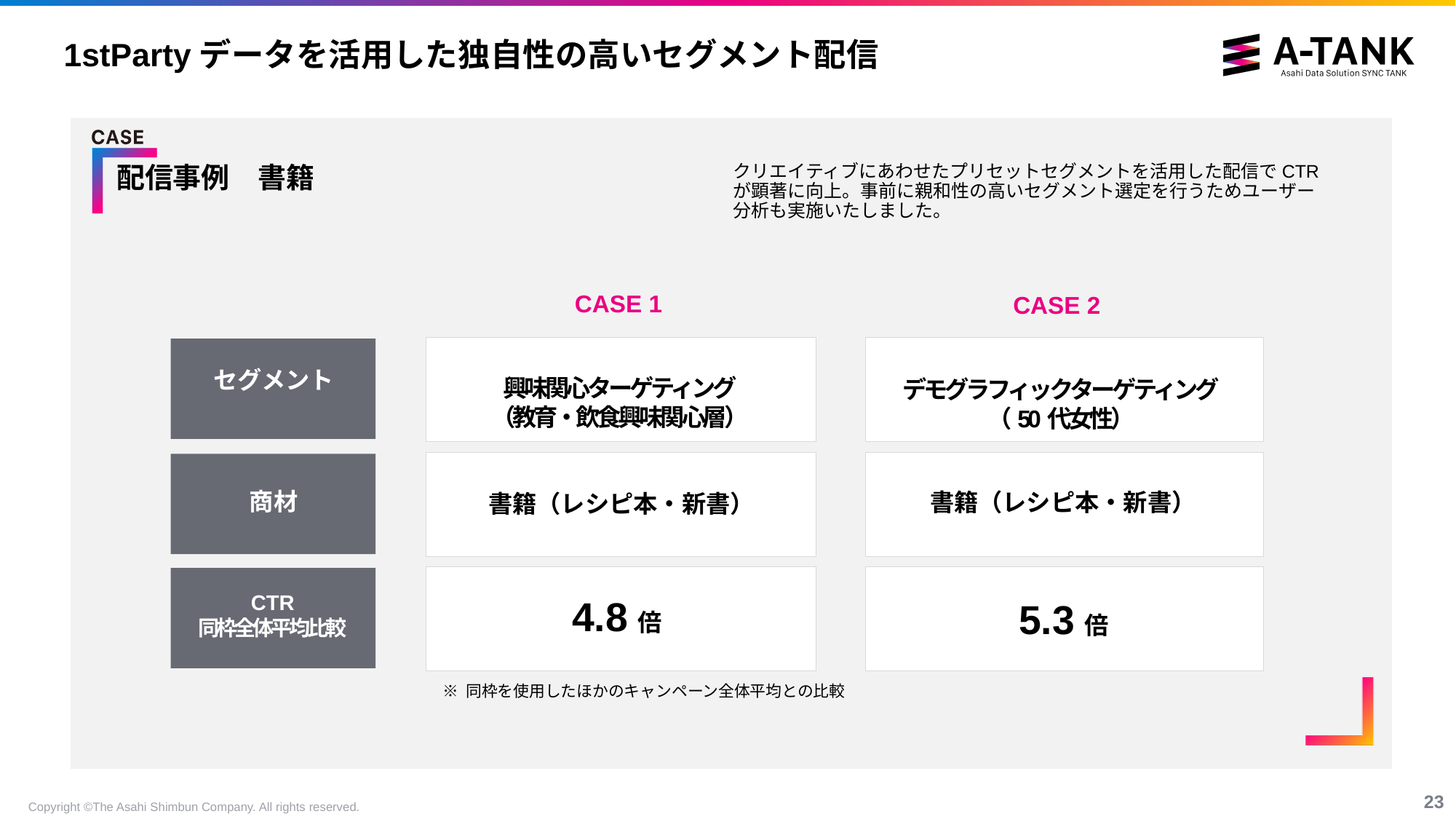

# 1stPartyデータを活用した独自性の高いセグメント配信
クリエイティブにあわせたプリセットセグメントを活用した配信でCTRが顕著に向上。事前に親和性の高いセグメント選定を行うためユーザー分析も実施いたしました。

配信事例　書籍
CASE 1
CASE 2

セグメント
興味関心ターゲティング
（教育・飲食興味関心層）
デモグラフィックターゲティング
（50代女性）

商材
書籍（レシピ本・新書）
書籍（レシピ本・新書）

4.8倍
CTR
同枠全体平均比較
5.3倍
※ 同枠を使用したほかのキャンペーン全体平均との比較
23